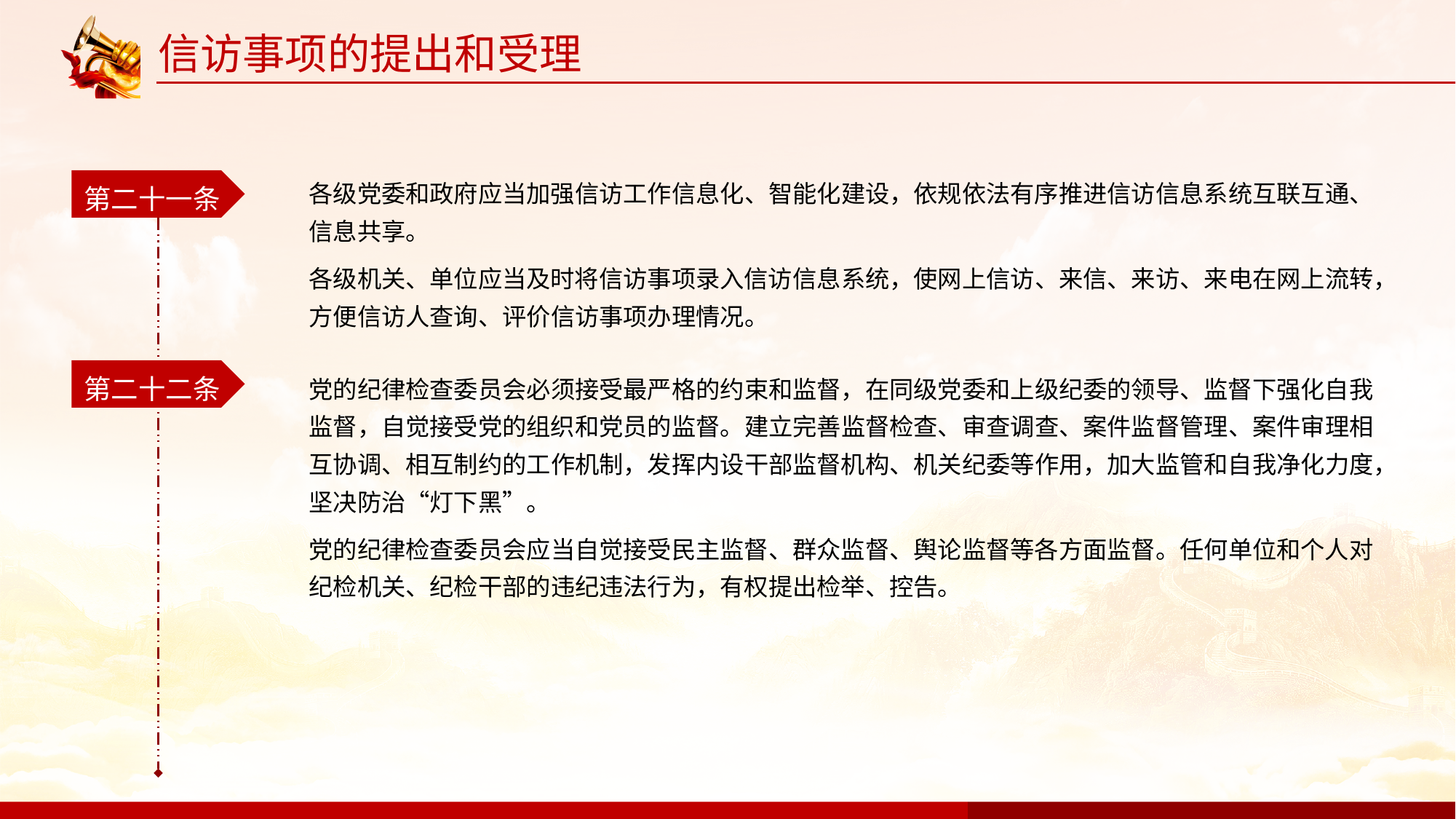

信访事项的提出和受理
第二十一条

各级党委和政府应当加强信访工作信息化、智能化建设，依规依法有序推进信访信息系统互联互通、信息共享。
各级机关、单位应当及时将信访事项录入信访信息系统，使网上信访、来信、来访、来电在网上流转，方便信访人查询、评价信访事项办理情况。

第二十二条

党的纪律检查委员会必须接受最严格的约束和监督，在同级党委和上级纪委的领导、监督下强化自我监督，自觉接受党的组织和党员的监督。建立完善监督检查、审查调查、案件监督管理、案件审理相互协调、相互制约的工作机制，发挥内设干部监督机构、机关纪委等作用，加大监管和自我净化力度，坚决防治“灯下黑”。
党的纪律检查委员会应当自觉接受民主监督、群众监督、舆论监督等各方面监督。任何单位和个人对纪检机关、纪检干部的违纪违法行为，有权提出检举、控告。